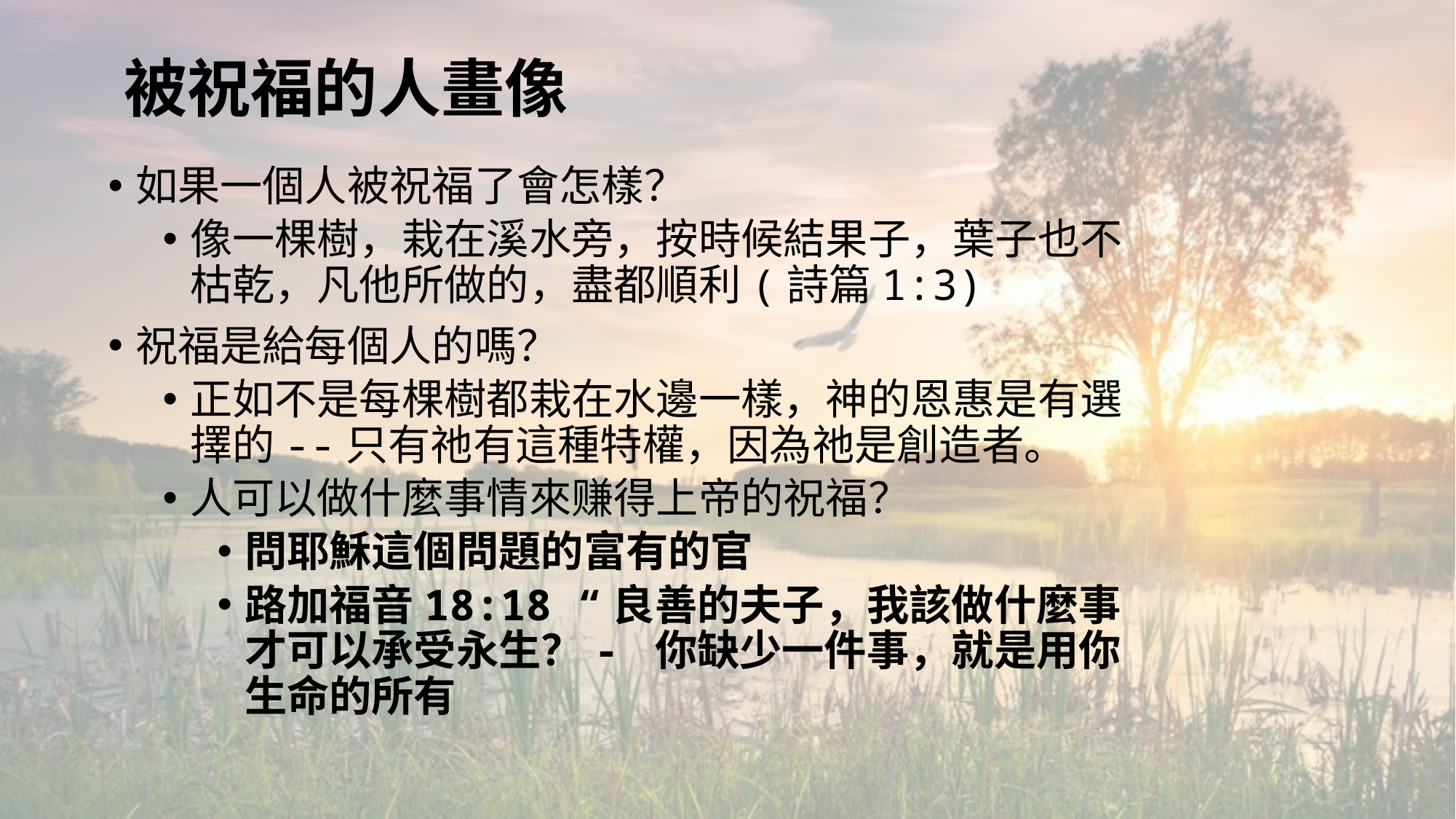

# 被祝福的人畫像
如果一個人被祝福了會怎樣？
像一棵樹，栽在溪水旁，按時候結果子，葉子也不枯乾，凡他所做的，盡都順利(詩篇1:3)
祝福是給每個人的嗎？
正如不是每棵樹都栽在水邊一樣，神的恩惠是有選擇的--只有祂有這種特權，因為祂是創造者。
人可以做什麼事情來赚得上帝的祝福？
問耶穌這個問題的富有的官
路加福音18:18 “良善的夫子，我該做什麼事才可以承受永生？- 你缺少一件事，就是用你生命的所有